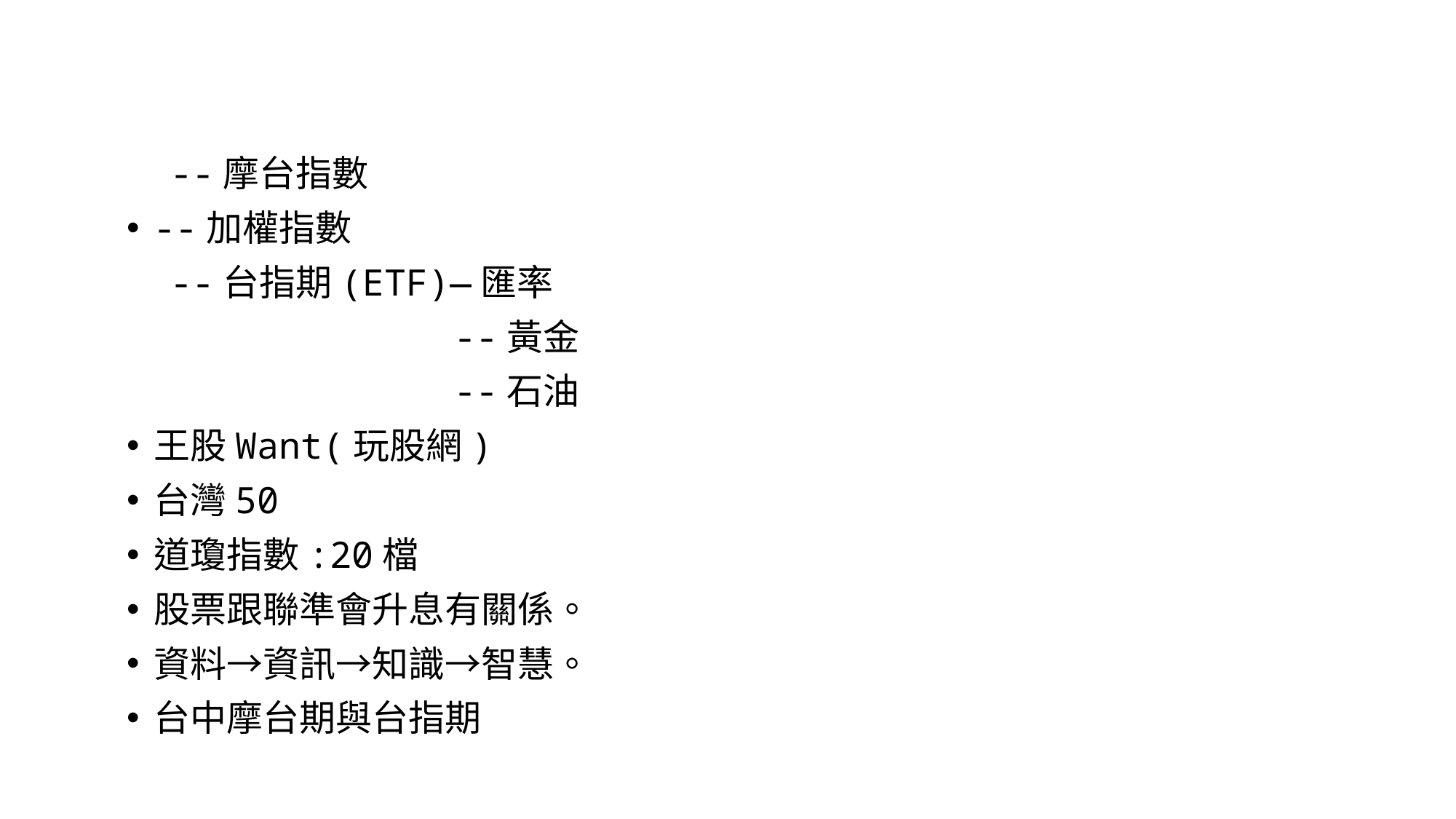

--摩台指數
--加權指數
  --台指期(ETF)—匯率
               --黃金
               --石油
王股Want(玩股網)
台灣50
道瓊指數:20檔
股票跟聯準會升息有關係。
資料→資訊→知識→智慧。
台中摩台期與台指期